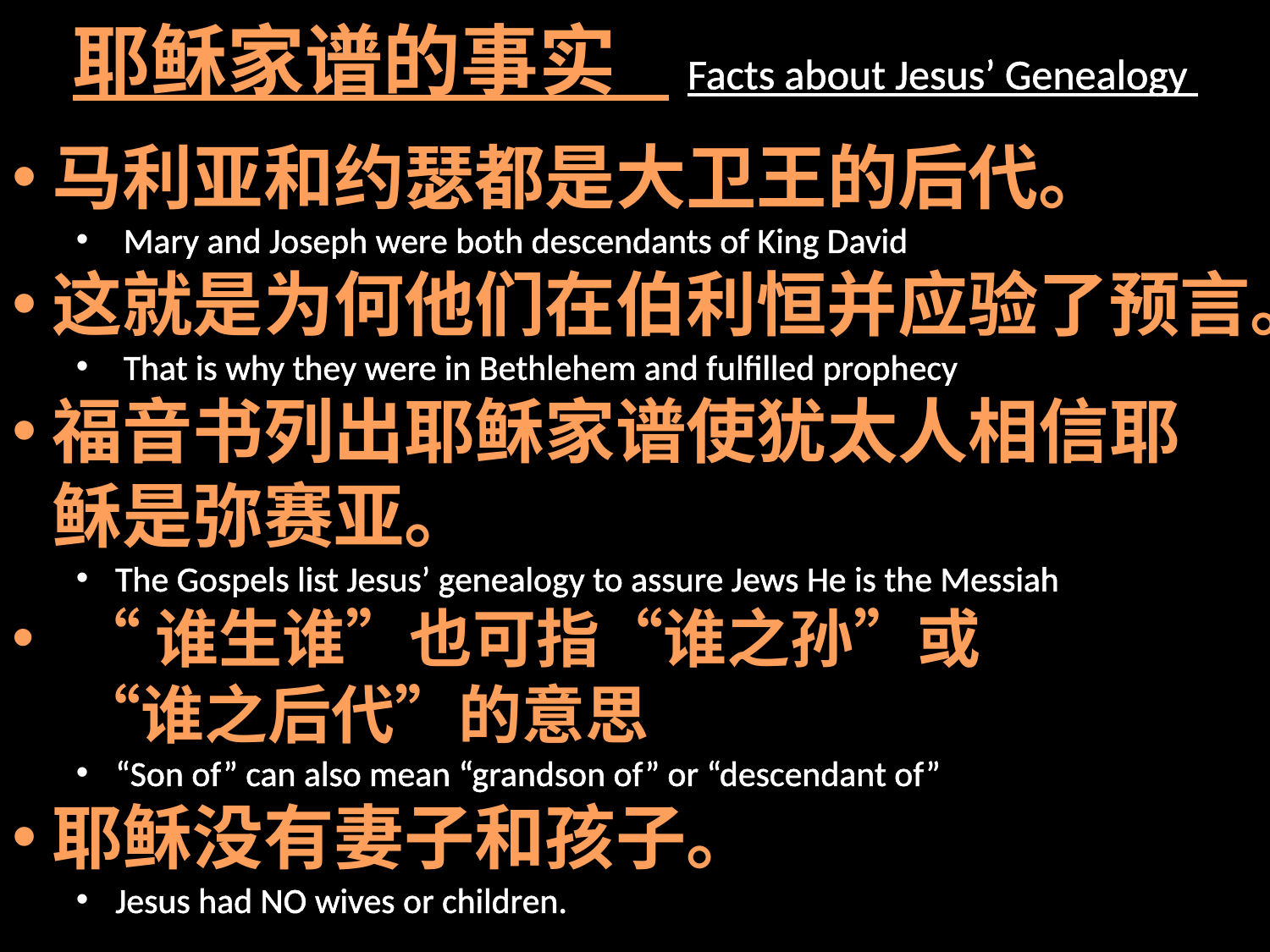

耶稣家谱的事实   Facts about Jesus’ Genealogy
马利亚和约瑟都是大卫王的后代。
 Mary and Joseph were both descendants of King David
这就是为何他们在伯利恒并应验了预言。
 That is why they were in Bethlehem and fulfilled prophecy
福音书列出耶稣家谱使犹太人相信耶 稣是弥赛亚。
The Gospels list Jesus’ genealogy to assure Jews He is the Messiah
“谁生谁”也可指“谁之孙”或                    “谁之后代”的意思
“Son of” can also mean “grandson of” or “descendant of”
耶稣没有妻子和孩子。
Jesus had NO wives or children.